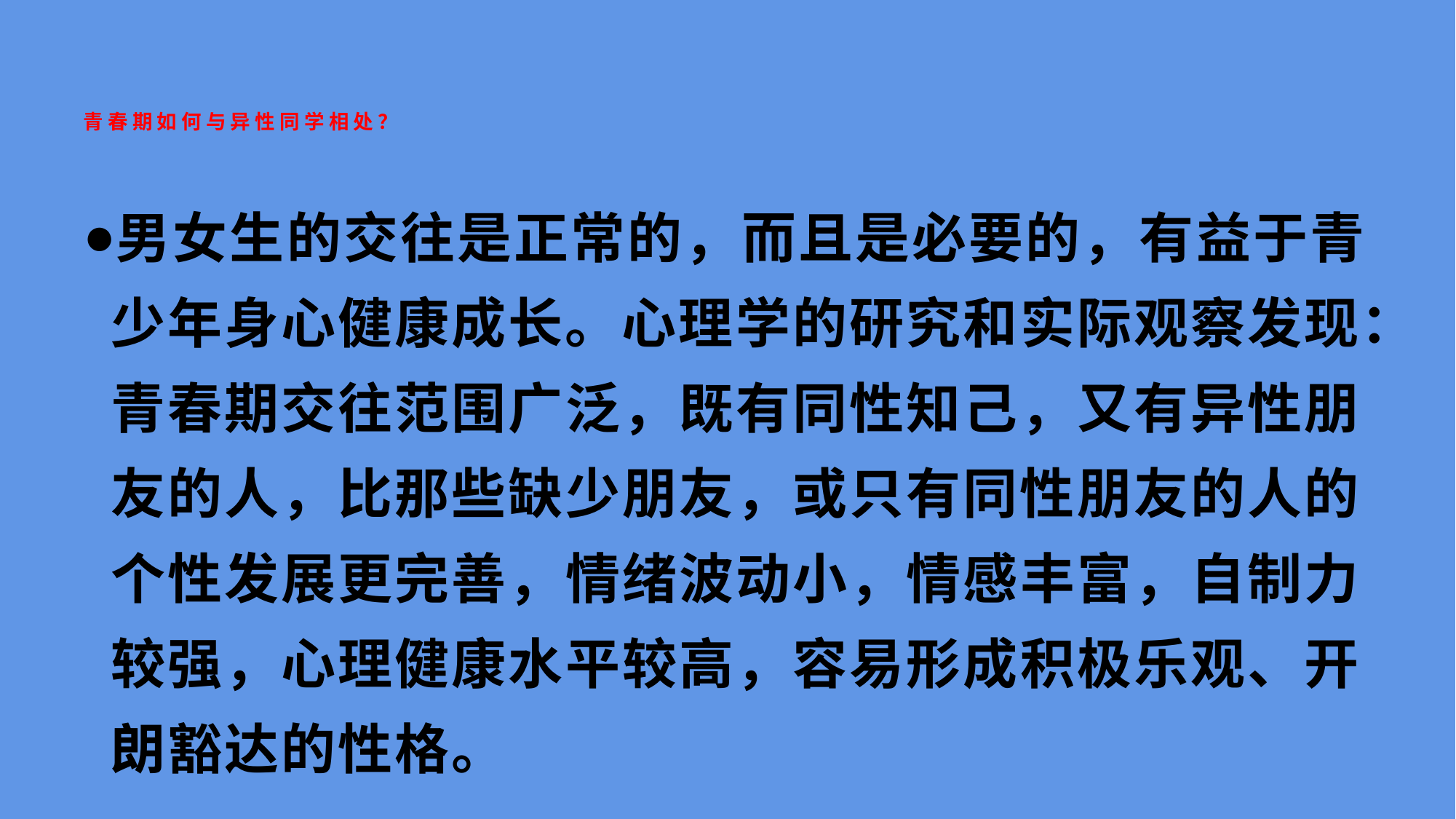

# 青春期如何与异性同学相处？
男女生的交往是正常的，而且是必要的，有益于青少年身心健康成长。心理学的研究和实际观察发现：青春期交往范围广泛，既有同性知己，又有异性朋友的人，比那些缺少朋友，或只有同性朋友的人的个性发展更完善，情绪波动小，情感丰富，自制力较强，心理健康水平较高，容易形成积极乐观、开朗豁达的性格。